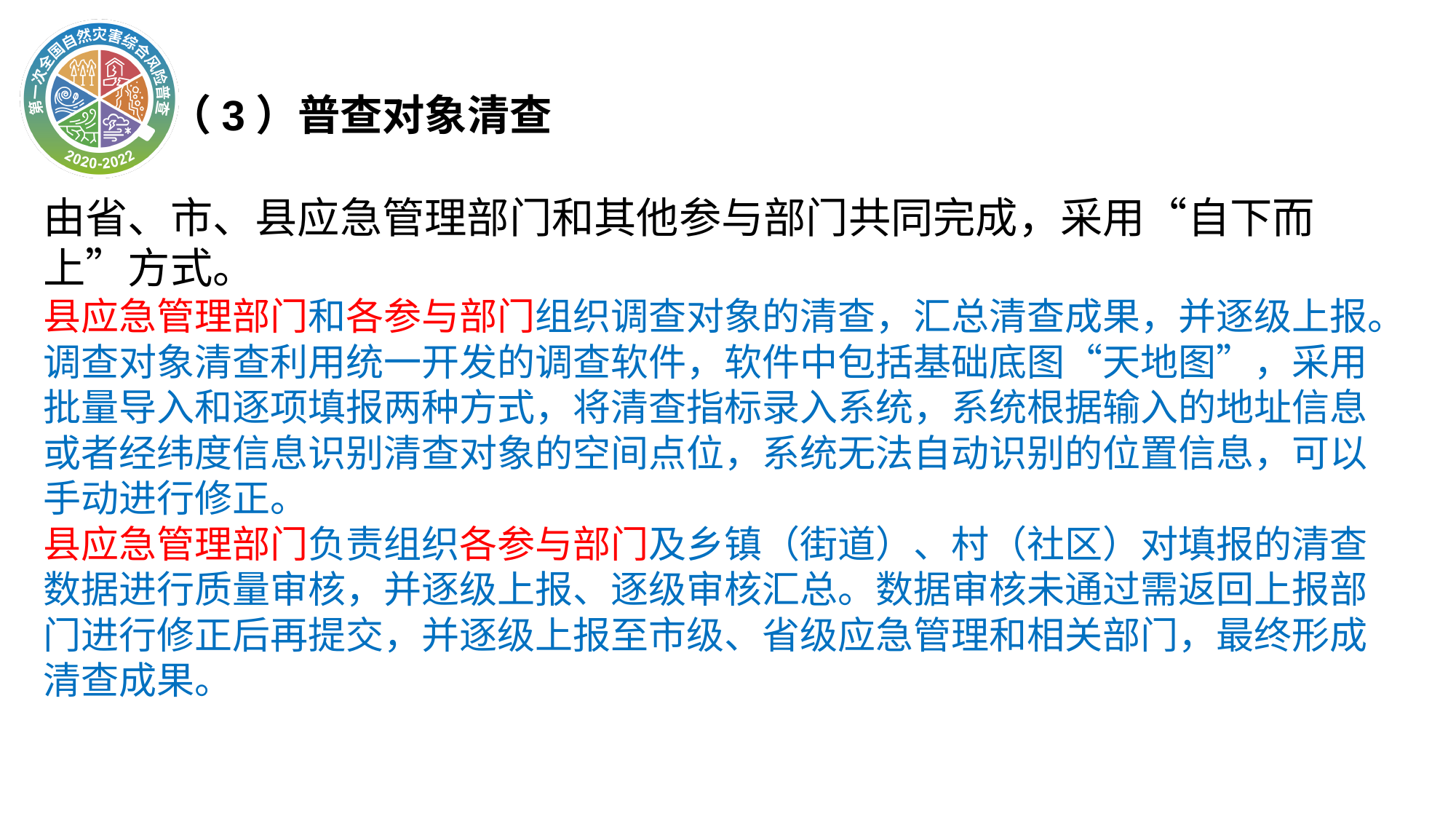

（3）普查对象清查

由省、市、县应急管理部门和其他参与部门共同完成，采用“自下而上”方式。
县应急管理部门和各参与部门组织调查对象的清查，汇总清查成果，并逐级上报。调查对象清查利用统一开发的调查软件，软件中包括基础底图“天地图”，采用批量导入和逐项填报两种方式，将清查指标录入系统，系统根据输入的地址信息或者经纬度信息识别清查对象的空间点位，系统无法自动识别的位置信息，可以手动进行修正。
县应急管理部门负责组织各参与部门及乡镇（街道）、村（社区）对填报的清查数据进行质量审核，并逐级上报、逐级审核汇总。数据审核未通过需返回上报部门进行修正后再提交，并逐级上报至市级、省级应急管理和相关部门，最终形成清查成果。